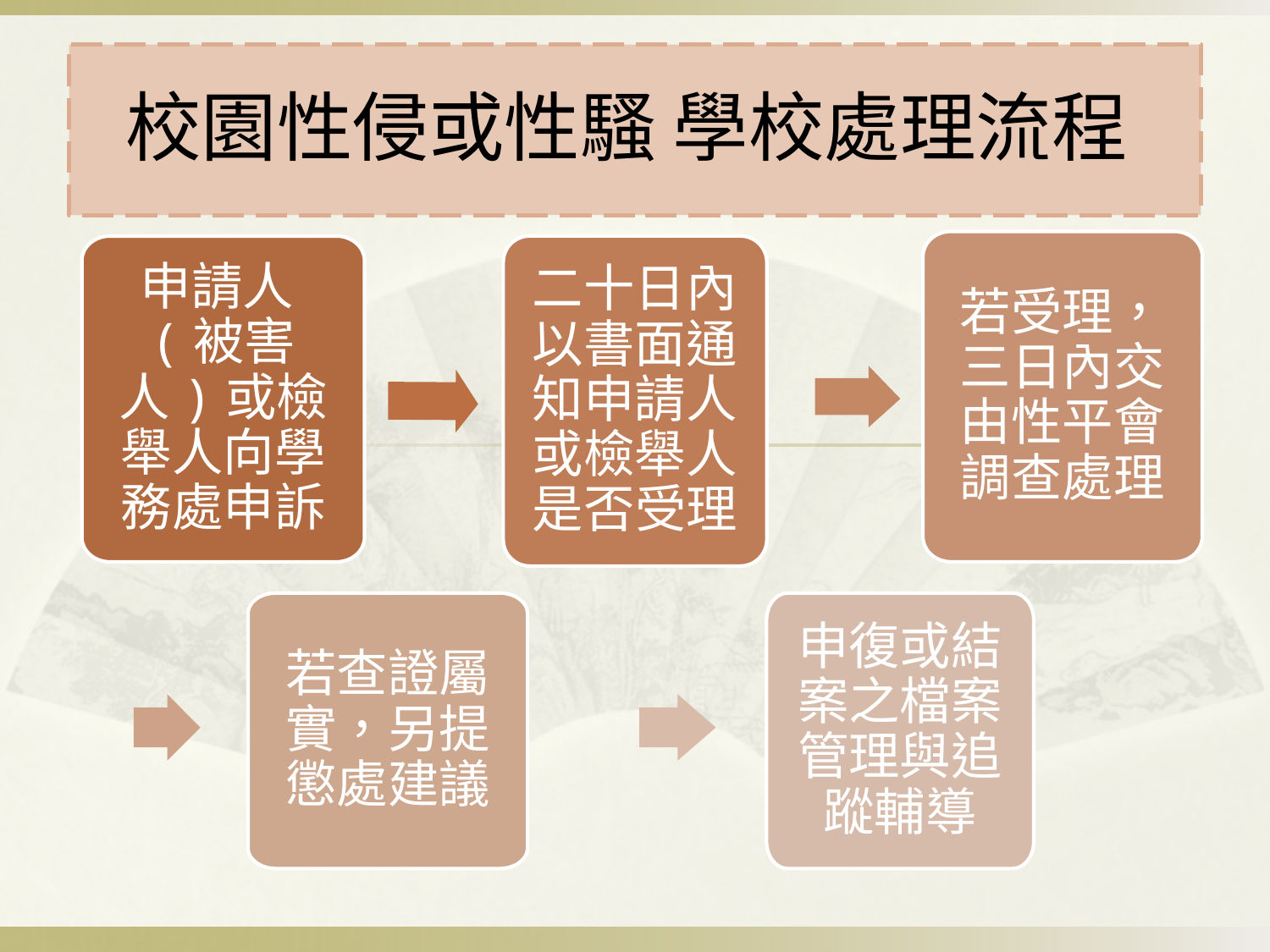

# 校園性侵或性騷 學校處理流程
◎

若受理，三日內交由性平會調查處理
申請人(被害人)或檢舉人向學務處申訴
二十日內以書面通知申請人或檢舉人是否受理

若查證屬實，另提懲處建議
申復或結案之檔案管理與追蹤輔導